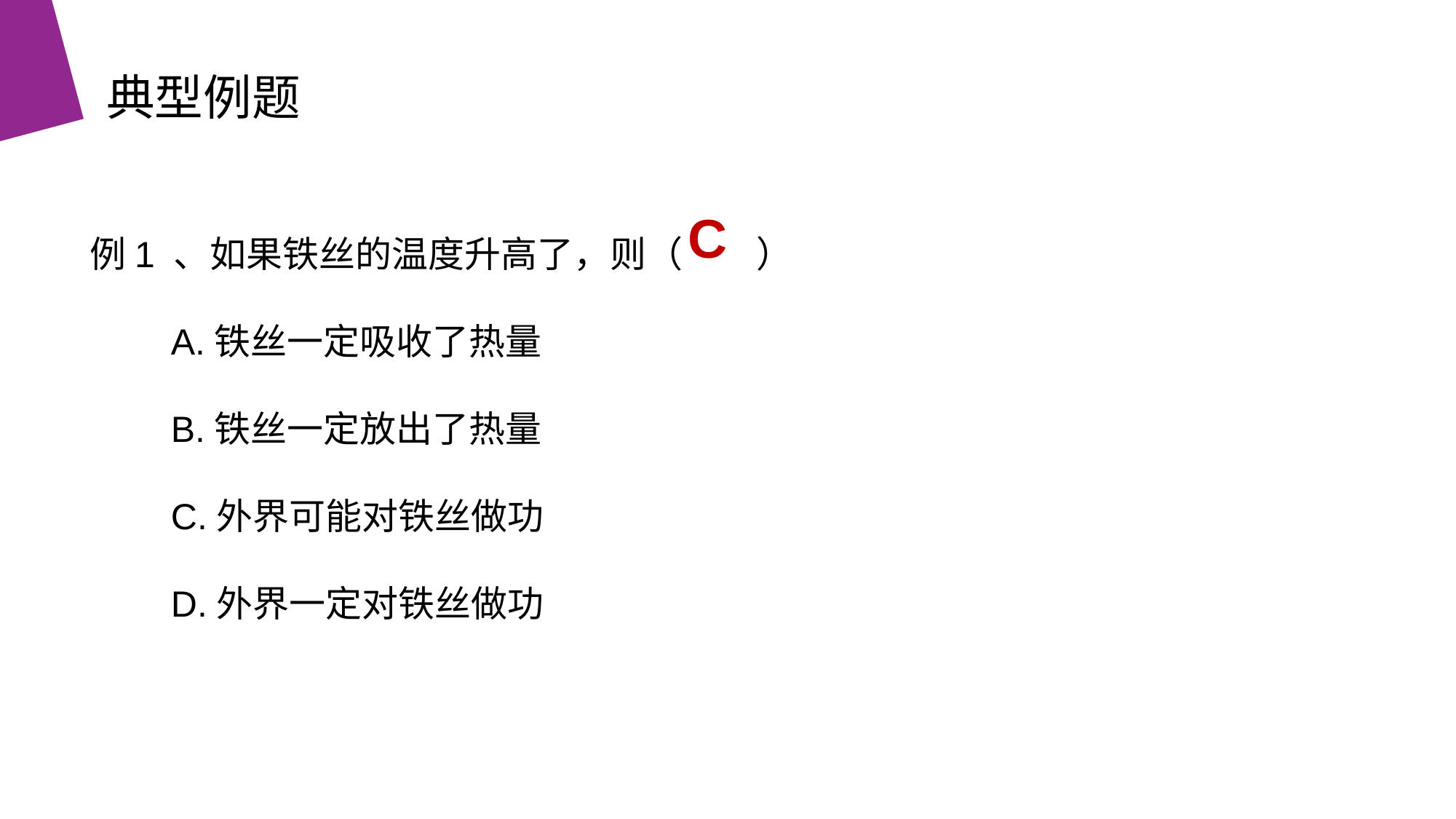

典型例题
例1 、如果铁丝的温度升高了，则（         ）
        A.铁丝一定吸收了热量
        B.铁丝一定放出了热量
        C.外界可能对铁丝做功
        D.外界一定对铁丝做功
C